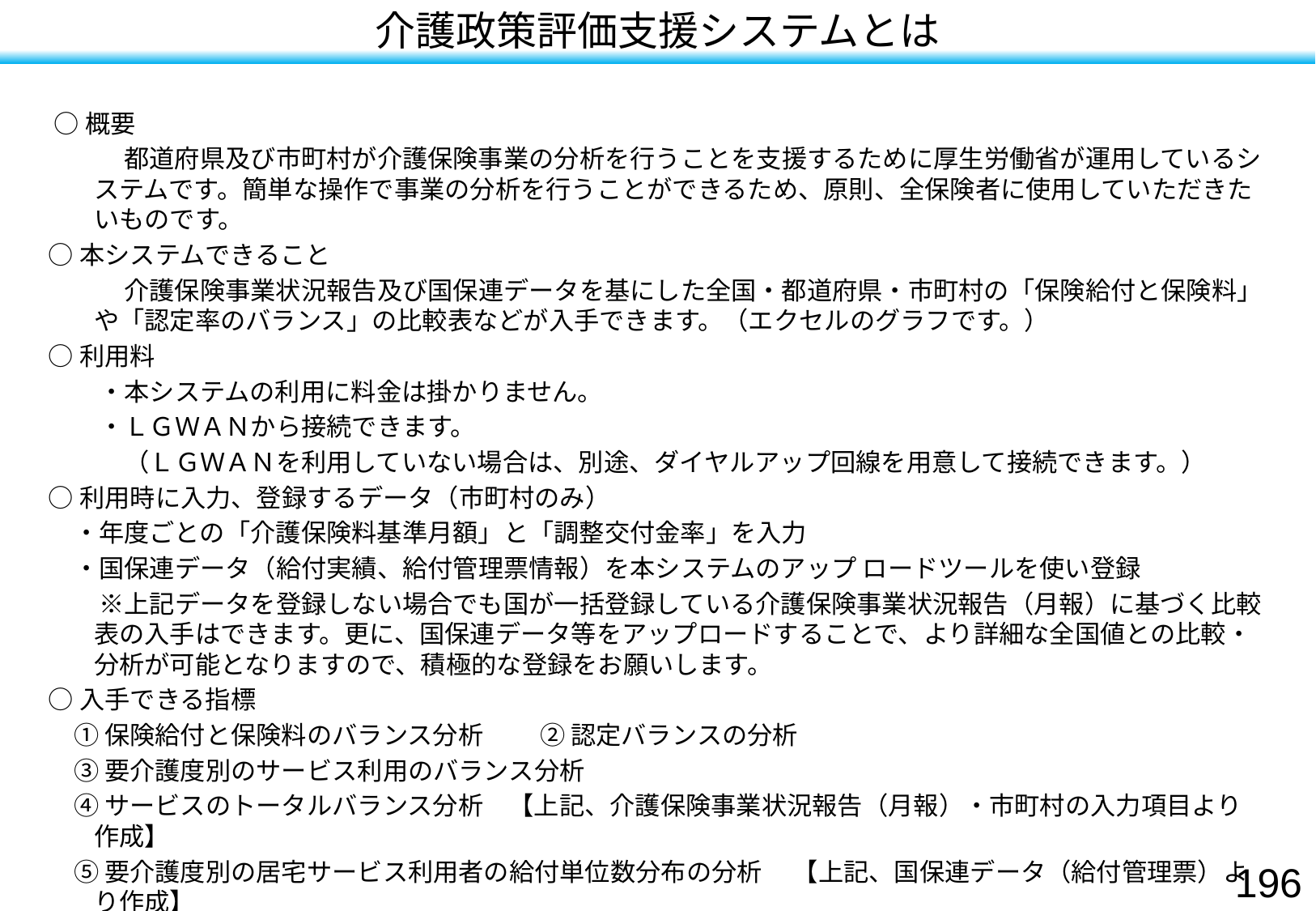

介護政策評価支援システムとは
 ○概要
　　　都道府県及び市町村が介護保険事業の分析を行うことを支援するために厚生労働省が運用しているシステムです。簡単な操作で事業の分析を行うことができるため、原則、全保険者に使用していただきたいものです。
○本システムできること
　　　介護保険事業状況報告及び国保連データを基にした全国・都道府県・市町村の「保険給付と保険料」や「認定率のバランス」の比較表などが入手できます。（エクセルのグラフです。）
○利用料
　　・本システムの利用に料金は掛かりません。
　　・ＬＧＷＡＮから接続できます。
　　　（ＬＧＷＡＮを利用していない場合は、別途、ダイヤルアップ回線を用意して接続できます。）
○利用時に入力、登録するデータ（市町村のみ）
　・年度ごとの「介護保険料基準月額」と「調整交付金率」を入力
　・国保連データ（給付実績、給付管理票情報）を本システムのアップ ロードツールを使い登録
　　※上記データを登録しない場合でも国が一括登録している介護保険事業状況報告（月報）に基づく比較表の入手はできます。更に、国保連データ等をアップロードすることで、より詳細な全国値との比較・分析が可能となりますので、積極的な登録をお願いします。
○入手できる指標
　① 保険給付と保険料のバランス分析 　　② 認定バランスの分析
　③ 要介護度別のサービス利用のバランス分析
　④ サービスのトータルバランス分析　【上記、介護保険事業状況報告（月報）・市町村の入力項目より作成】
　⑤ 要介護度別の居宅サービス利用者の給付単位数分布の分析　 【上記、国保連データ（給付管理票）より作成】
　⑥ ケアプランを考える　　⑦ 個別サービスを考える　【上記、国保連データ（給付実績）より作成】
196